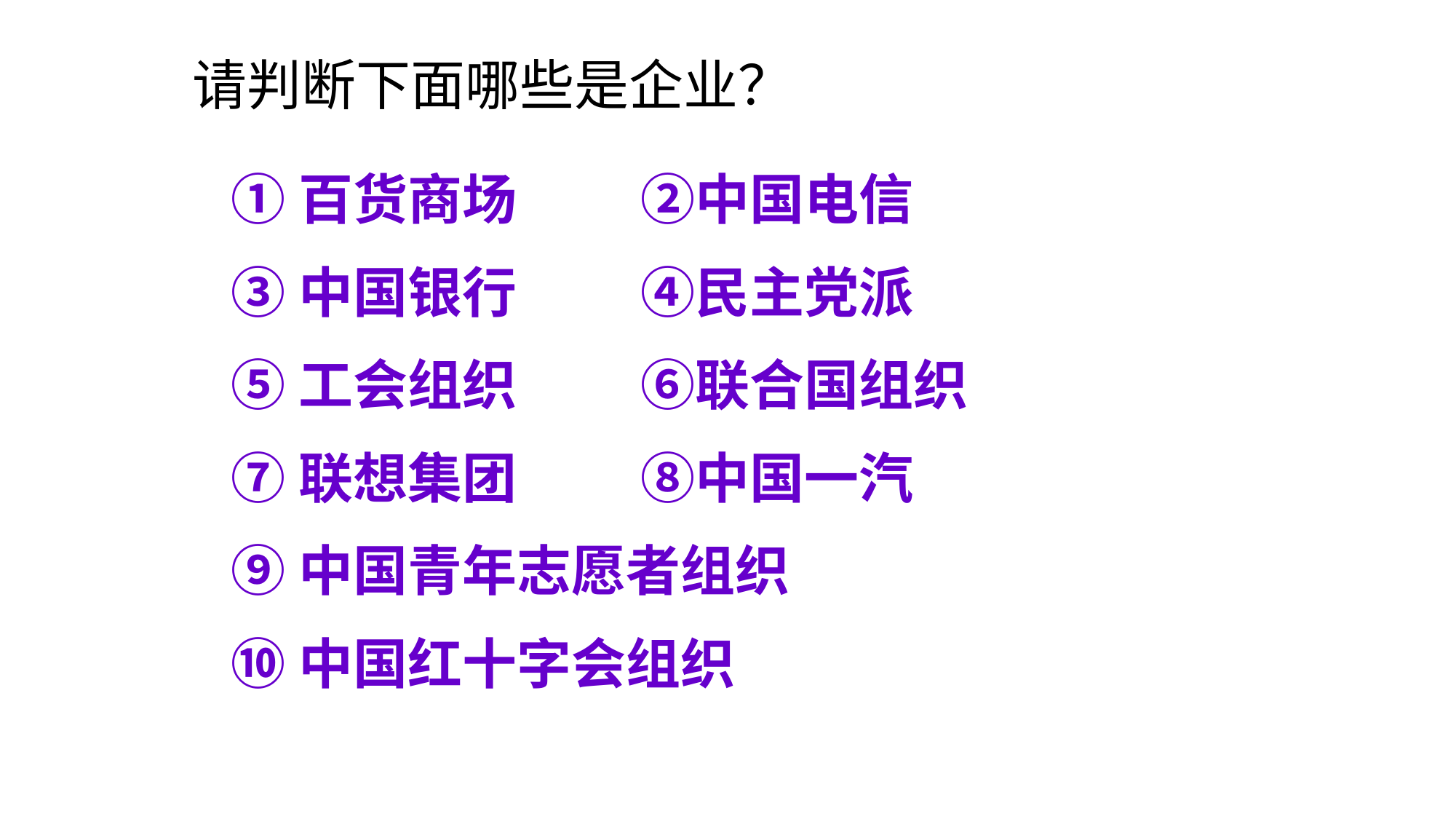

请判断下面哪些是企业？
①百货商场          ②中国电信
③中国银行          ④民主党派
⑤工会组织          ⑥联合国组织
⑦联想集团          ⑧中国一汽
⑨中国青年志愿者组织
⑩中国红十字会组织